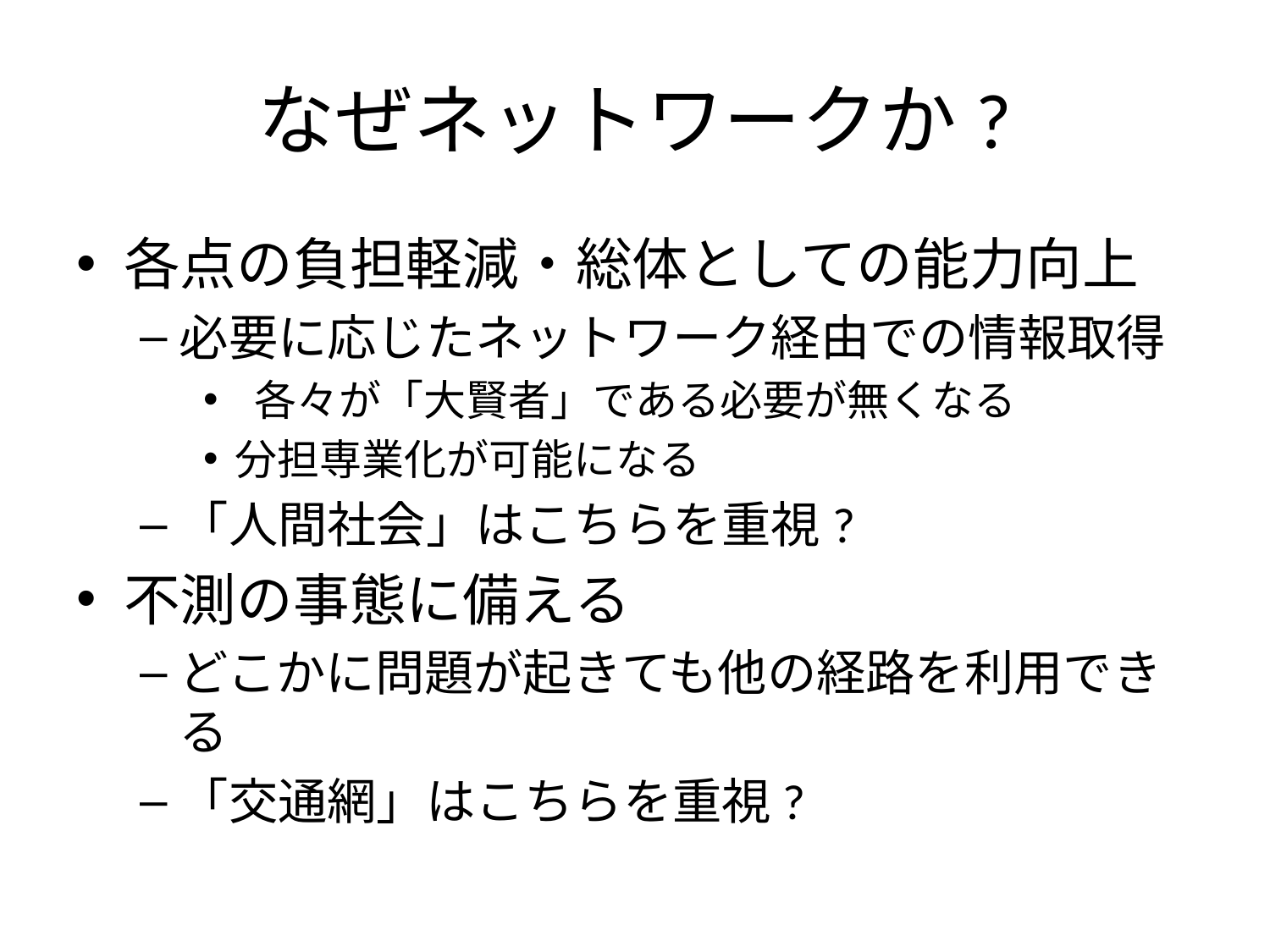

# なぜネットワークか?
各点の負担軽減・総体としての能力向上
必要に応じたネットワーク経由での情報取得
 各々が「大賢者」である必要が無くなる
分担専業化が可能になる
「人間社会」はこちらを重視?
不測の事態に備える
どこかに問題が起きても他の経路を利用できる
「交通網」はこちらを重視?